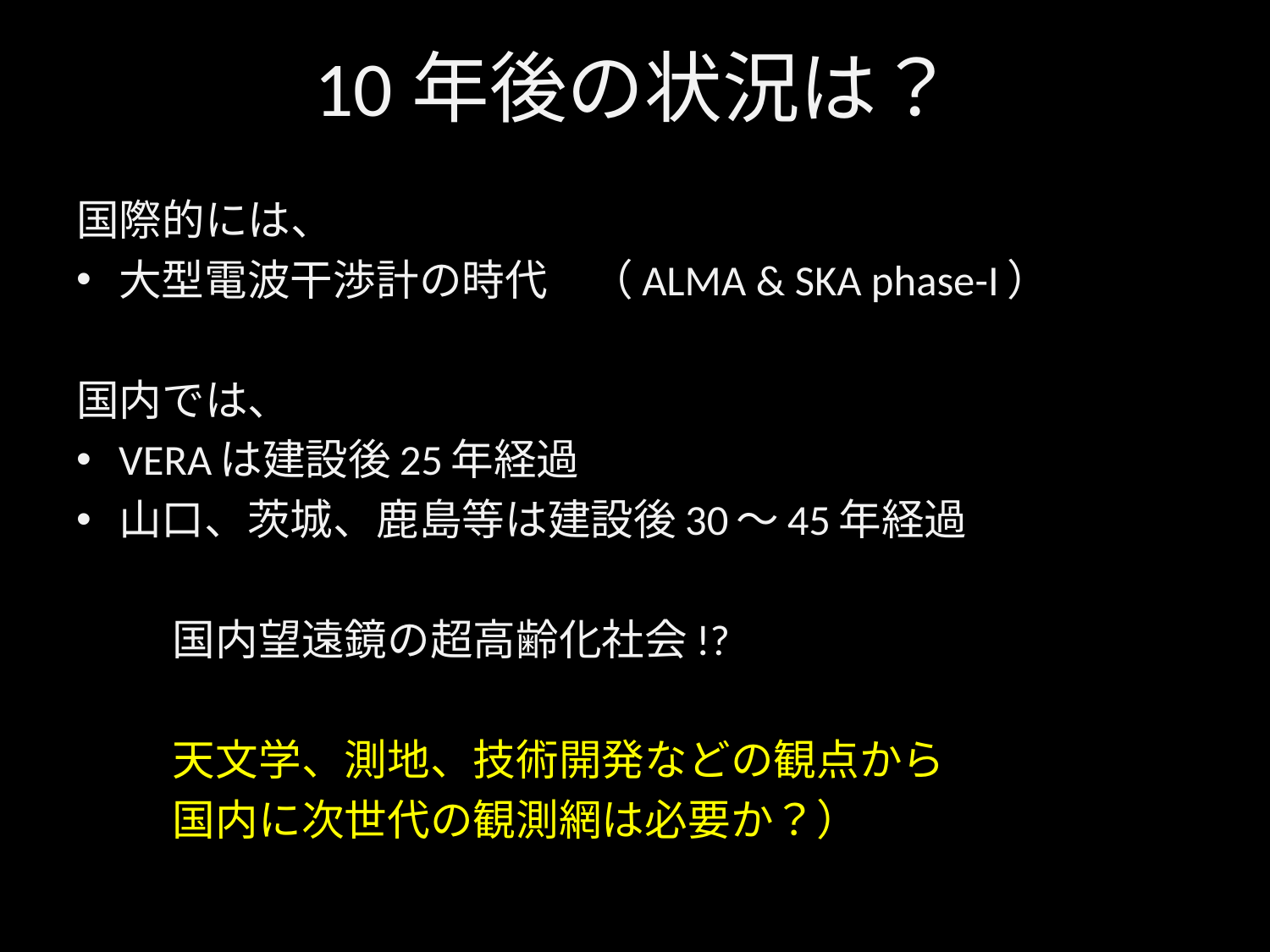

# 10年後の状況は？
国際的には、
大型電波干渉計の時代　（ALMA & SKA phase-I）

国内では、
VERAは建設後25年経過
山口、茨城、鹿島等は建設後30～45年経過

	国内望遠鏡の超高齢化社会!?

	天文学、測地、技術開発などの観点から
	国内に次世代の観測網は必要か？）